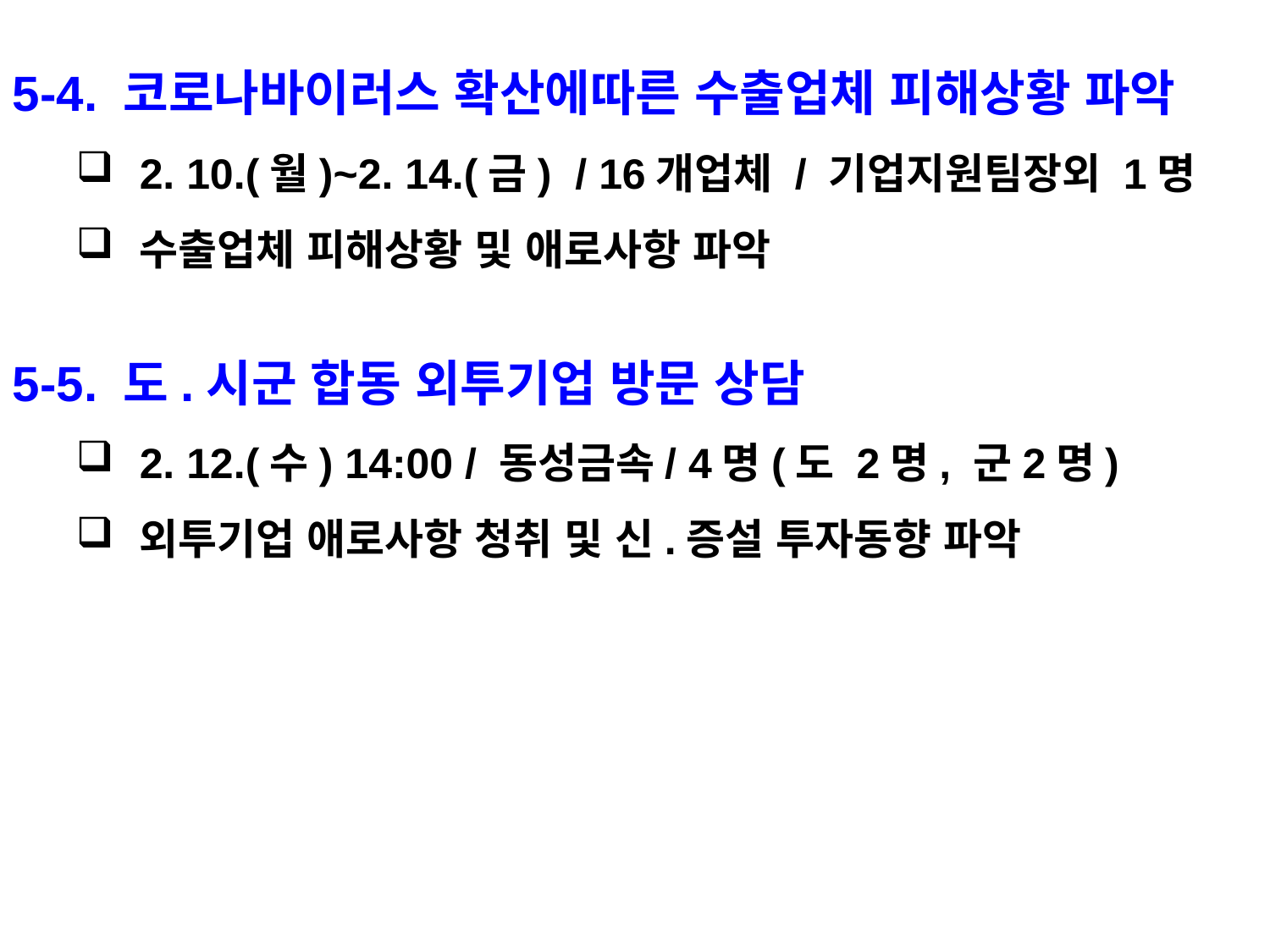

5-4. 코로나바이러스 확산에따른 수출업체 피해상황 파악
2. 10.(월)~2. 14.(금)  / 16개업체 / 기업지원팀장외 1명
수출업체 피해상황 및 애로사항 파악
5-5. 도.시군 합동 외투기업 방문 상담
2. 12.(수) 14:00 / 동성금속/ 4명(도 2명, 군2명)
외투기업 애로사항 청취 및 신.증설 투자동향 파악